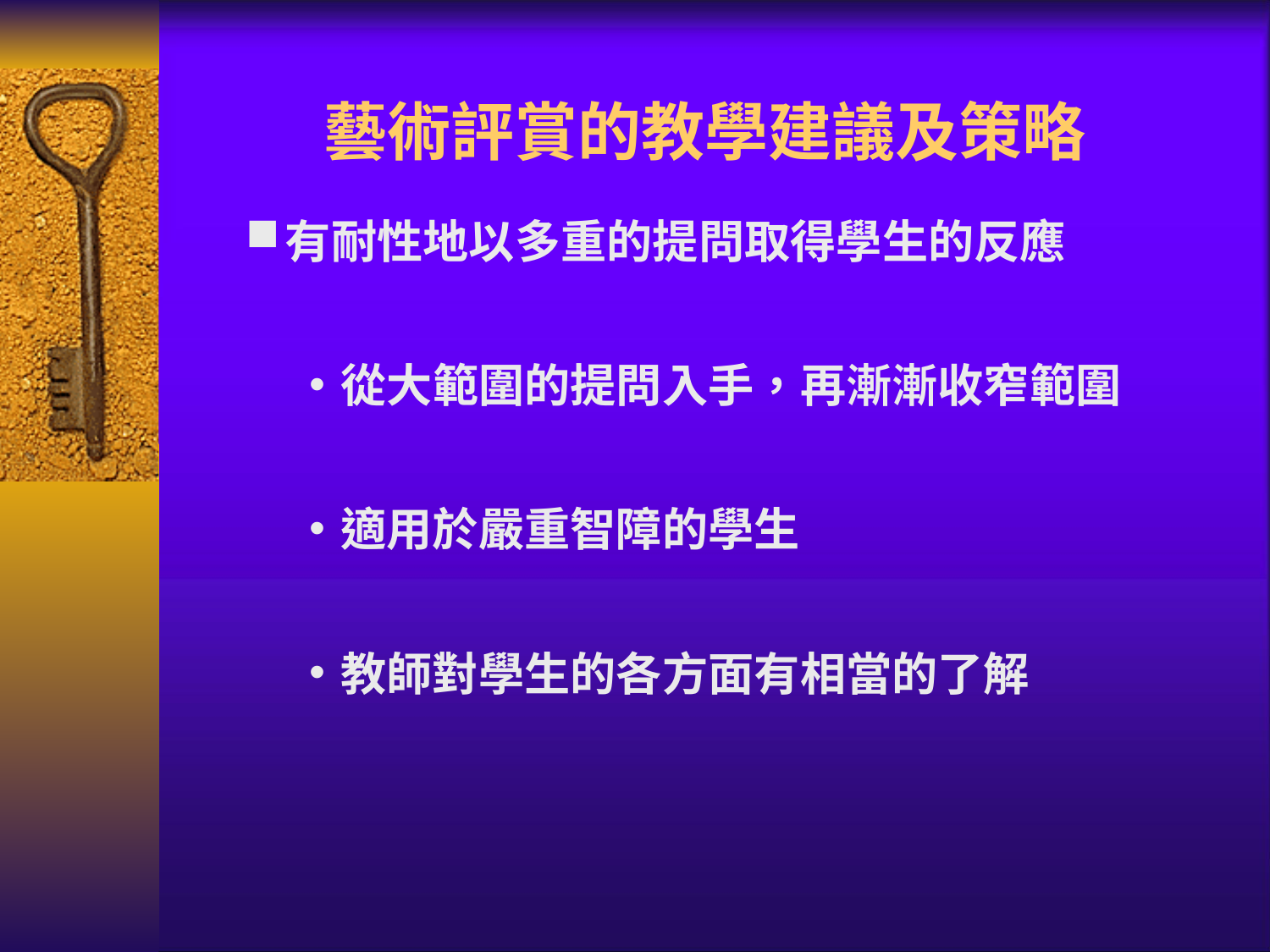

藝術評賞的教學建議及策略
有耐性地以多重的提問取得學生的反應

從大範圍的提問入手，再漸漸收窄範圍

適用於嚴重智障的學生

教師對學生的各方面有相當的了解